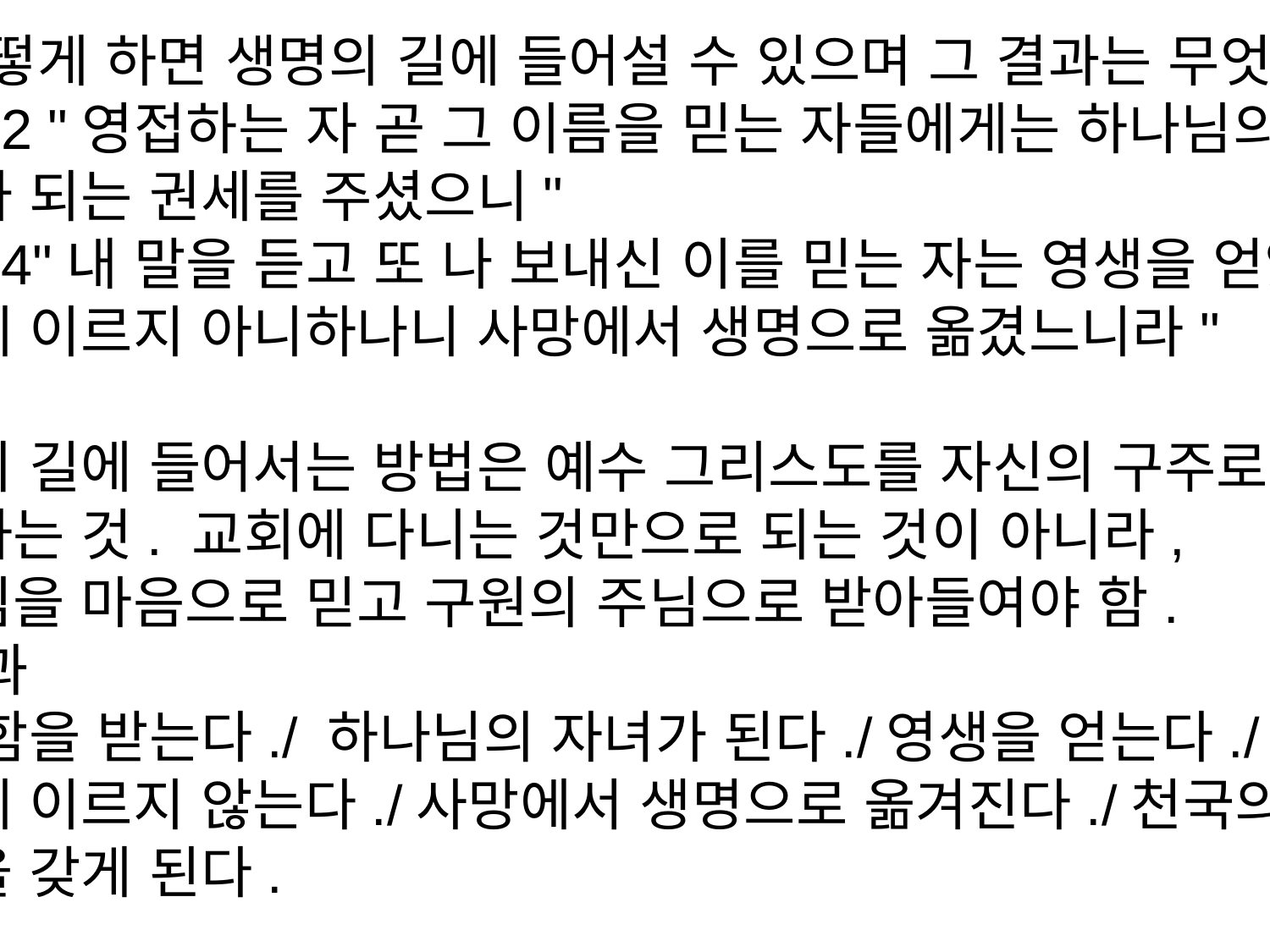

5. 어떻게 하면 생명의 길에 들어설 수 있으며 그 결과는 무엇인가?
요1:12 "영접하는 자 곧 그 이름을 믿는 자들에게는 하나님의 자녀가 되는 권세를 주셨으니"
요5:24"내 말을 듣고 또 나 보내신 이를 믿는 자는 영생을 얻었고 심판에 이르지 아니하나니 사망에서 생명으로 옮겼느니라"

생명의 길에 들어서는 방법은 예수 그리스도를 자신의 구주로 믿고 영접하는 것. 교회에 다니는 것만으로 되는 것이 아니라, 예수님을 마음으로 믿고 구원의 주님으로 받아들여야 함.
그 결과
죄 사함을 받는다./ 하나님의 자녀가 된다./영생을 얻는다./심판에 이르지 않는다./사망에서 생명으로 옮겨진다./천국의 소망을 갖게 된다.